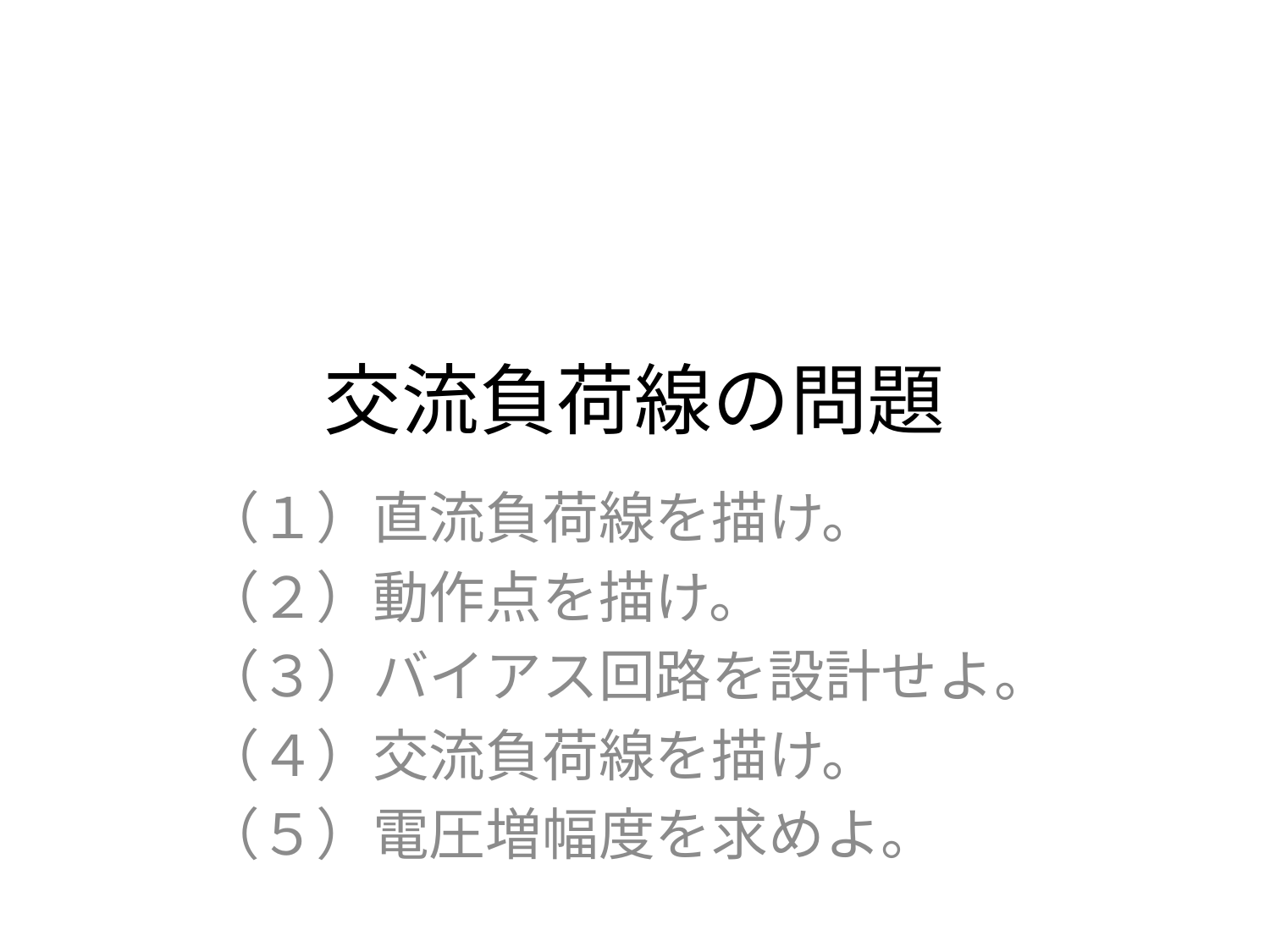

# 交流負荷線の問題
（１）直流負荷線を描け。
（２）動作点を描け。
（３）バイアス回路を設計せよ。
（４）交流負荷線を描け。
（５）電圧増幅度を求めよ。